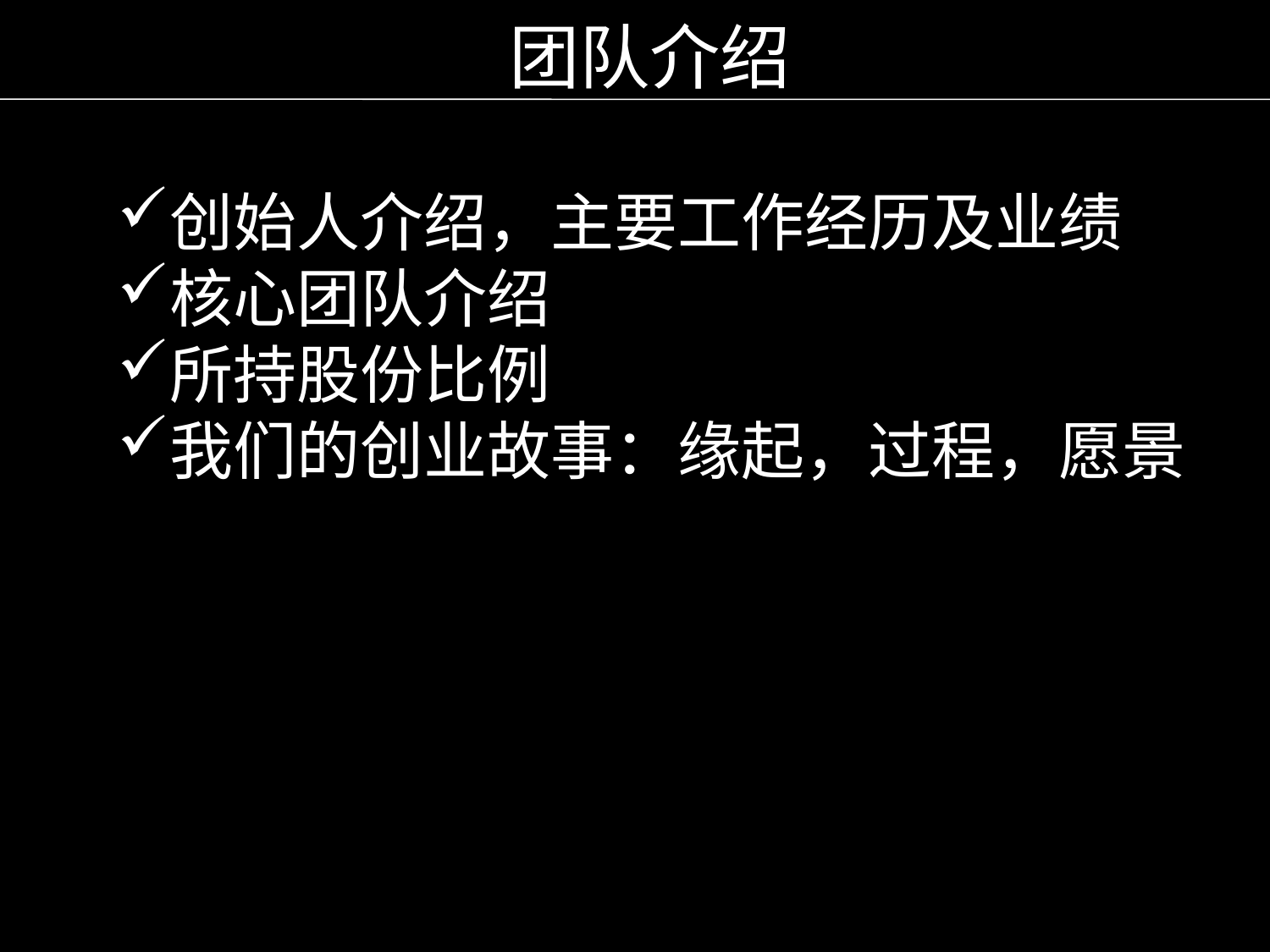

团队介绍
创始人介绍，主要工作经历及业绩
核心团队介绍
所持股份比例
我们的创业故事：缘起，过程，愿景